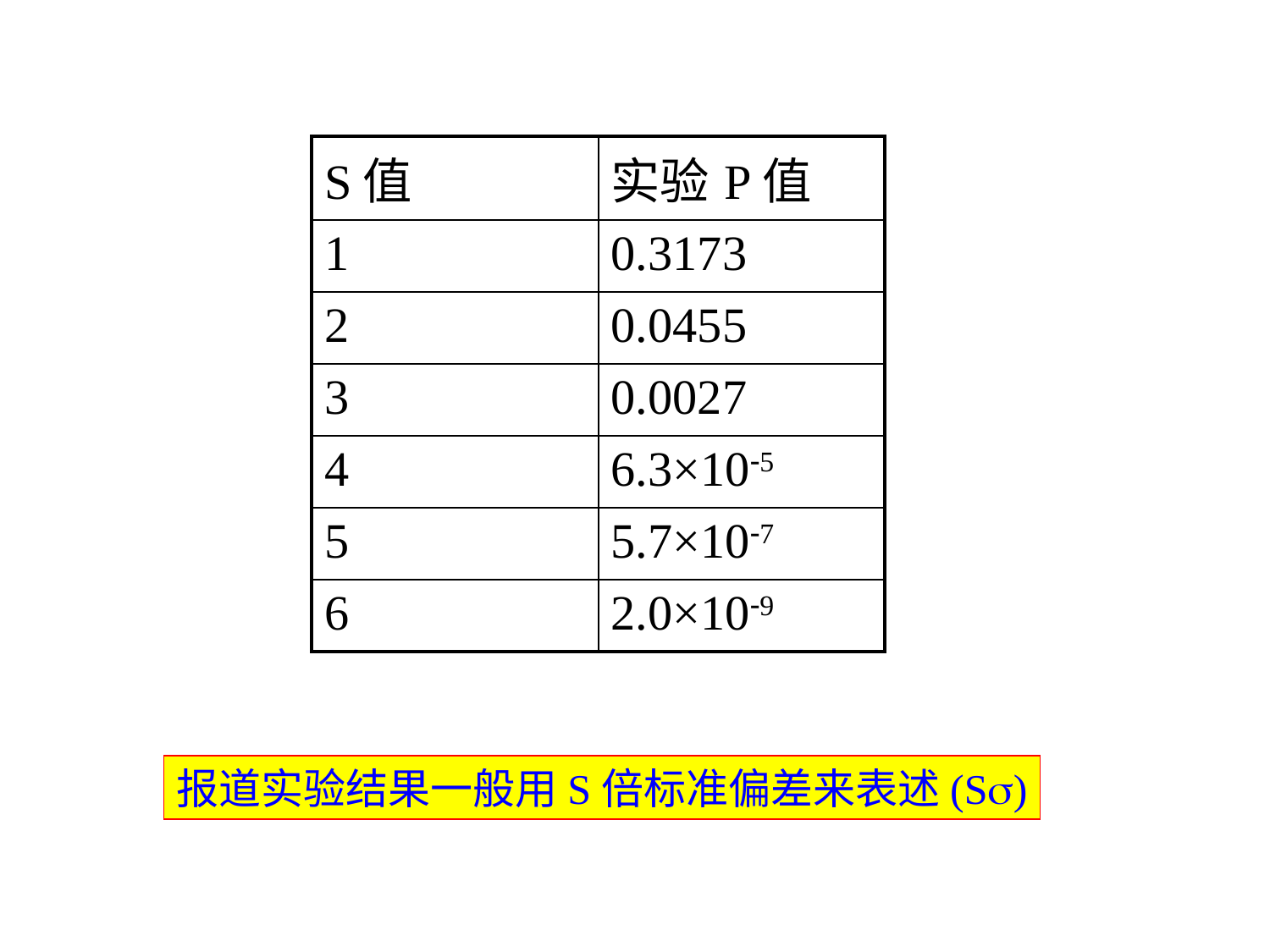

| S值 | 实验P值 |
| --- | --- |
| 1 | 0.3173 |
| 2 | 0.0455 |
| 3 | 0.0027 |
| 4 | 6.3×10−5 |
| 5 | 5.7×10−7 |
| 6 | 2.0×10−9 |
报道实验结果一般用S倍标准偏差来表述(Sσ)
68